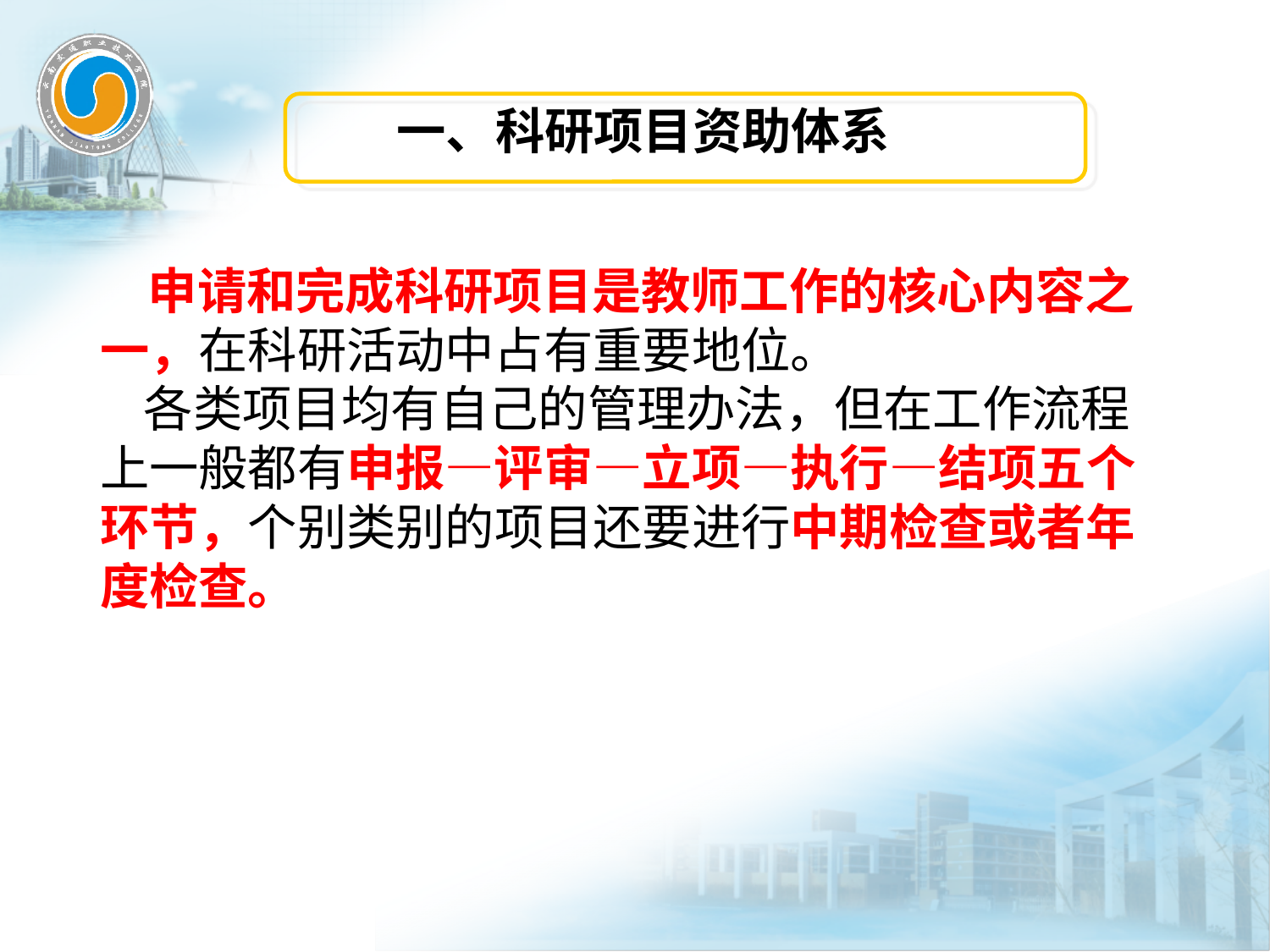

一、科研项目资助体系

    申请和完成科研项目是教师工作的核心内容之一，在科研活动中占有重要地位。
    各类项目均有自己的管理办法，但在工作流程上一般都有申报—评审—立项—执行—结项五个环节，个别类别的项目还要进行中期检查或者年度检查。